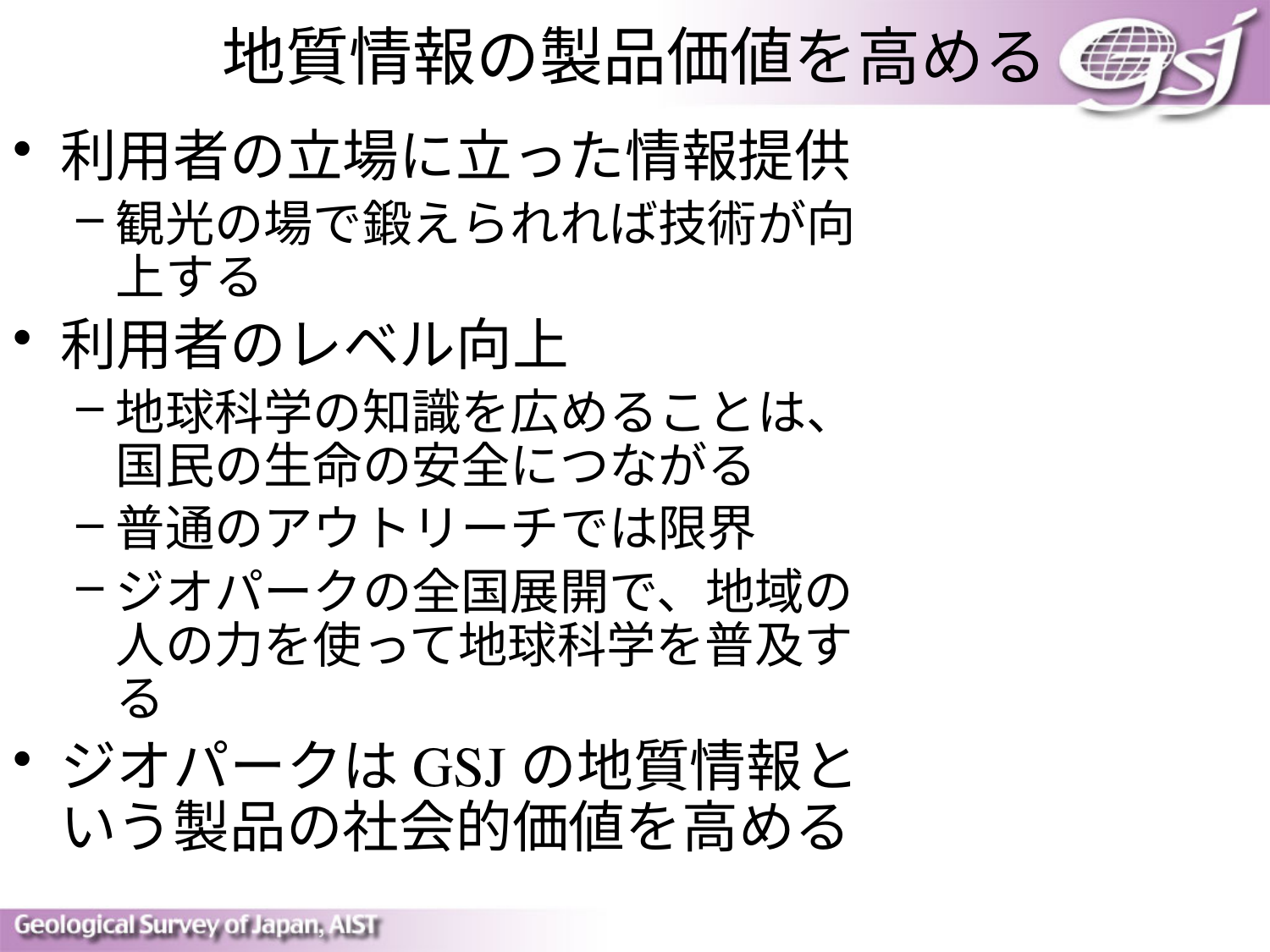

# 地質情報の製品価値を高める
利用者の立場に立った情報提供
観光の場で鍛えられれば技術が向上する
利用者のレベル向上
地球科学の知識を広めることは、国民の生命の安全につながる
普通のアウトリーチでは限界
ジオパークの全国展開で、地域の人の力を使って地球科学を普及する
ジオパークはGSJの地質情報という製品の社会的価値を高める